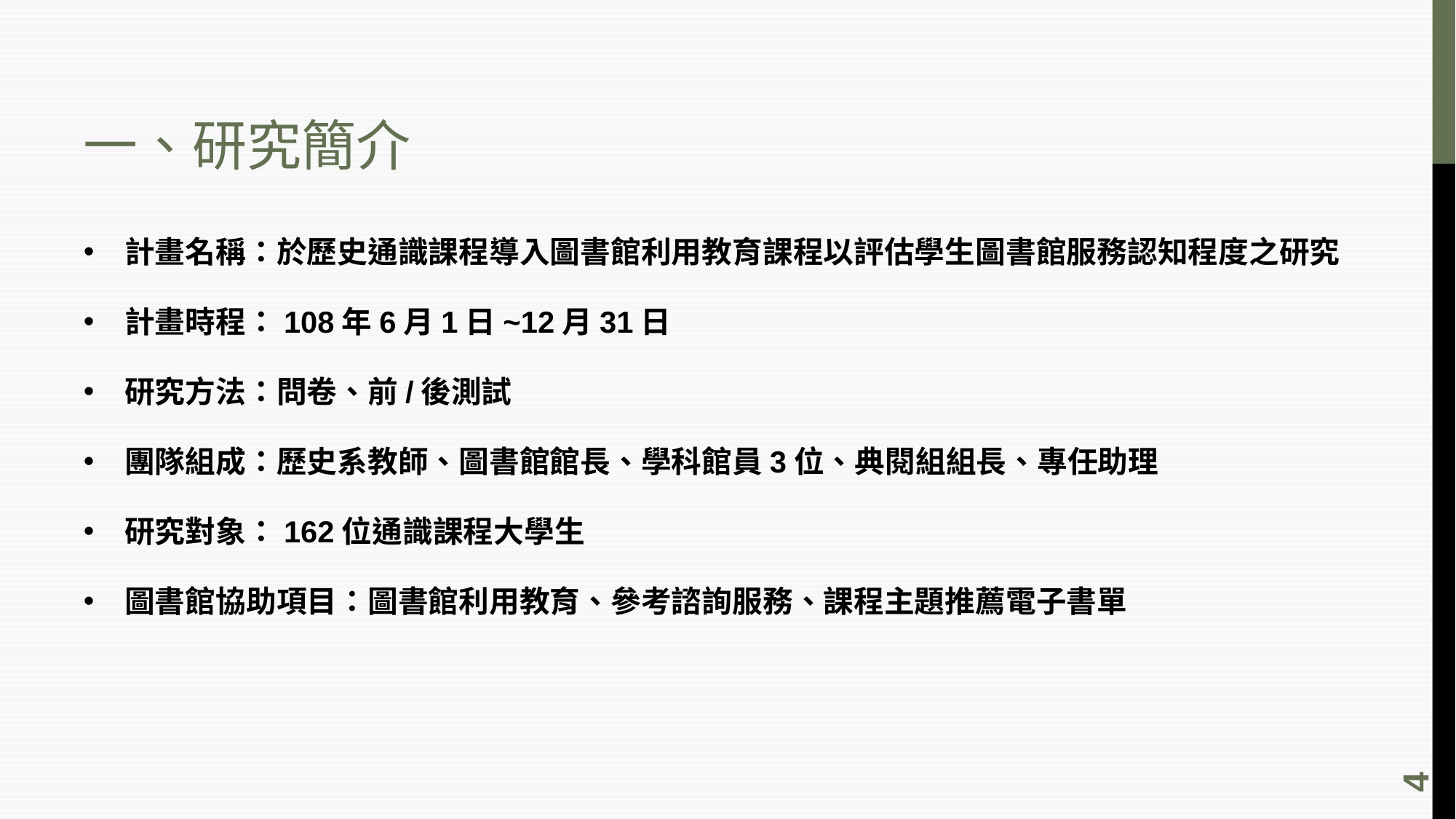

# 一、研究簡介
計畫名稱：於歷史通識課程導入圖書館利用教育課程以評估學生圖書館服務認知程度之研究
計畫時程：108年6月1日~12月31日
研究方法：問卷、前/後測試
團隊組成：歷史系教師、圖書館館長、學科館員3位、典閱組組長、專任助理
研究對象：162位通識課程大學生
圖書館協助項目：圖書館利用教育、參考諮詢服務、課程主題推薦電子書單

4